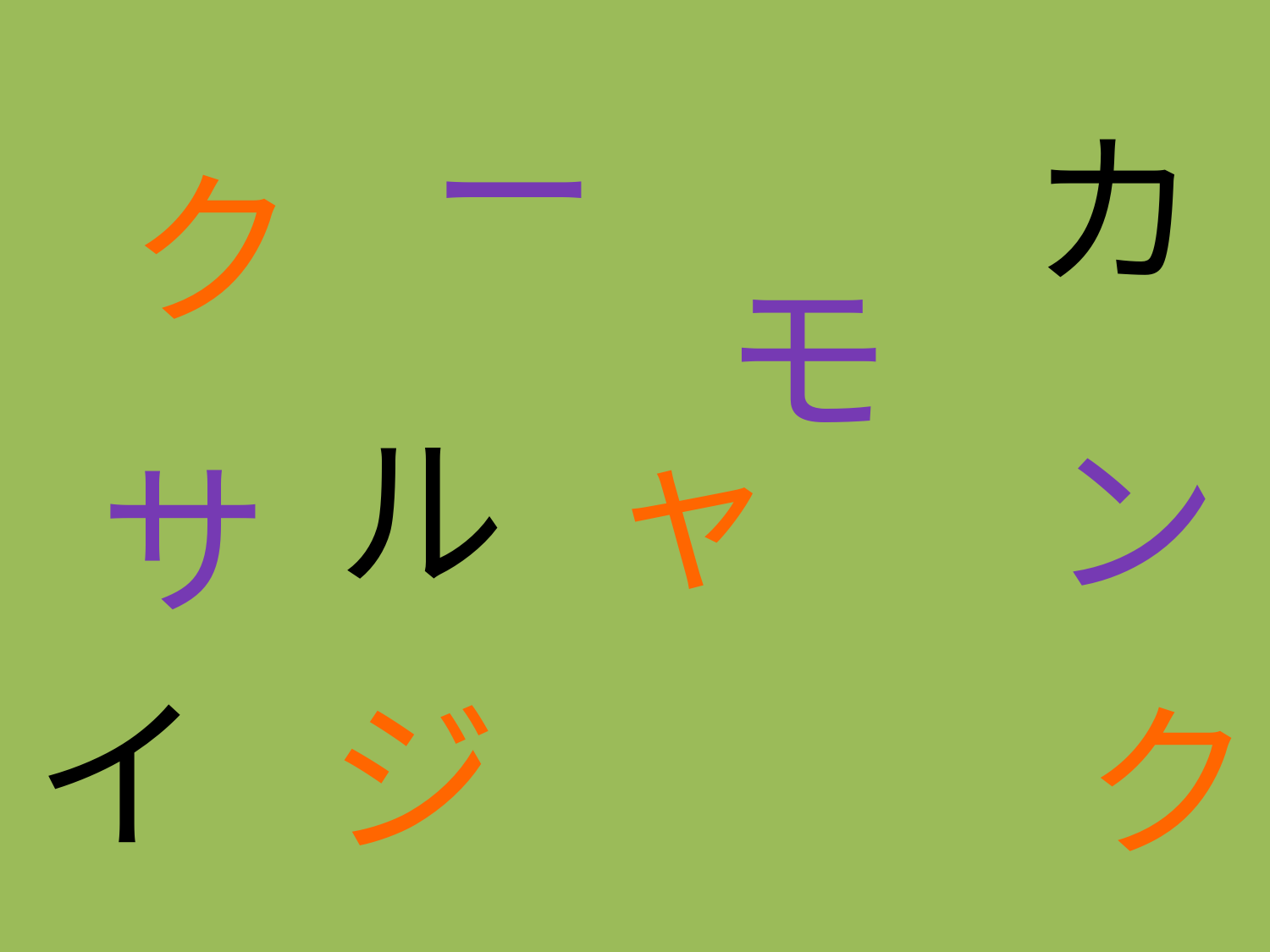

ー
カ
ク
モ
ャ
ル
# サ
ン
イ
ジ
ク